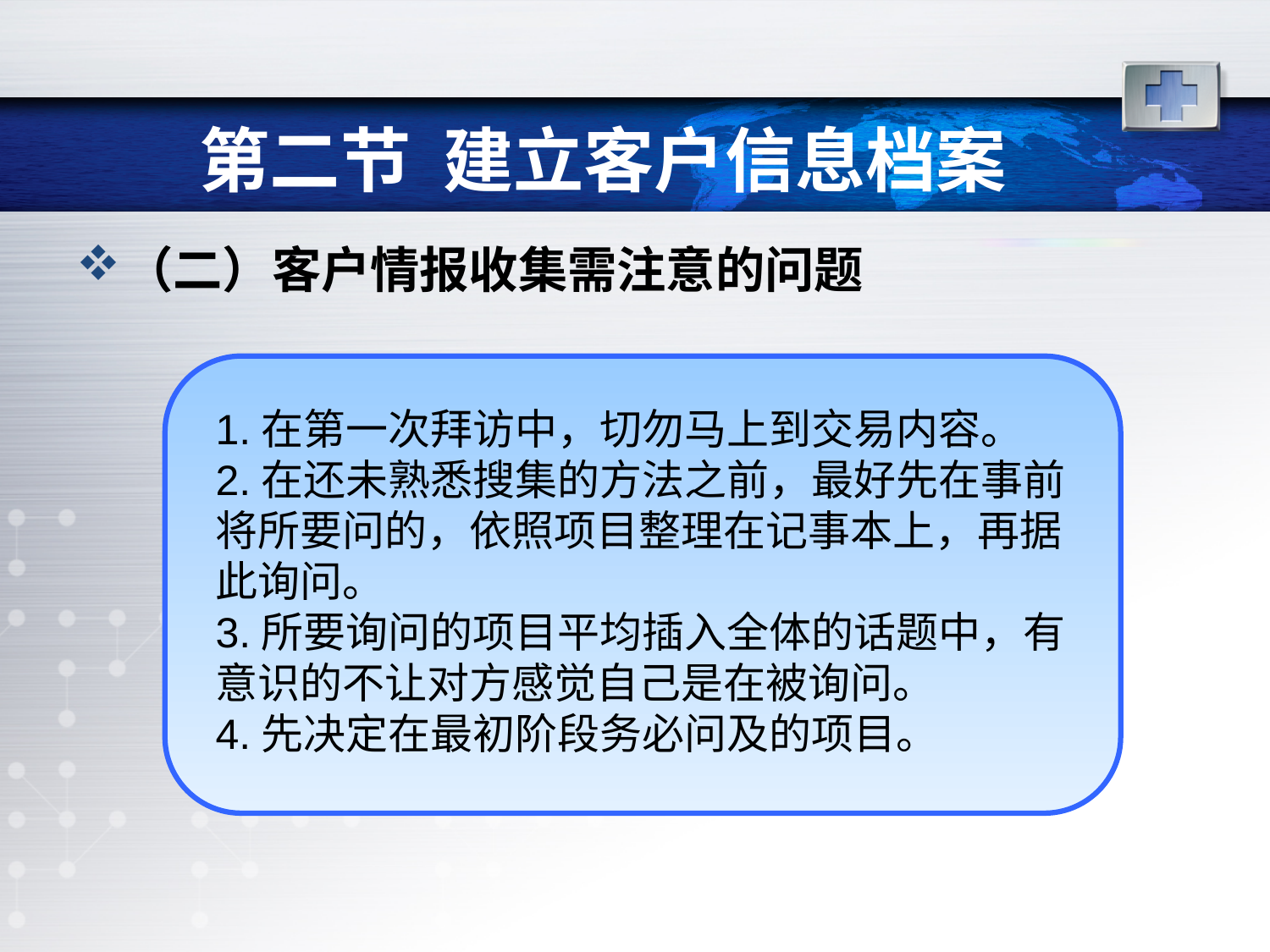

# 第二节  建立客户信息档案
（二）客户情报收集需注意的问题

1.在第一次拜访中，切勿马上到交易内容。
2.在还未熟悉搜集的方法之前，最好先在事前将所要问的，依照项目整理在记事本上，再据此询问。
3.所要询问的项目平均插入全体的话题中，有意识的不让对方感觉自己是在被询问。
4.先决定在最初阶段务必问及的项目。